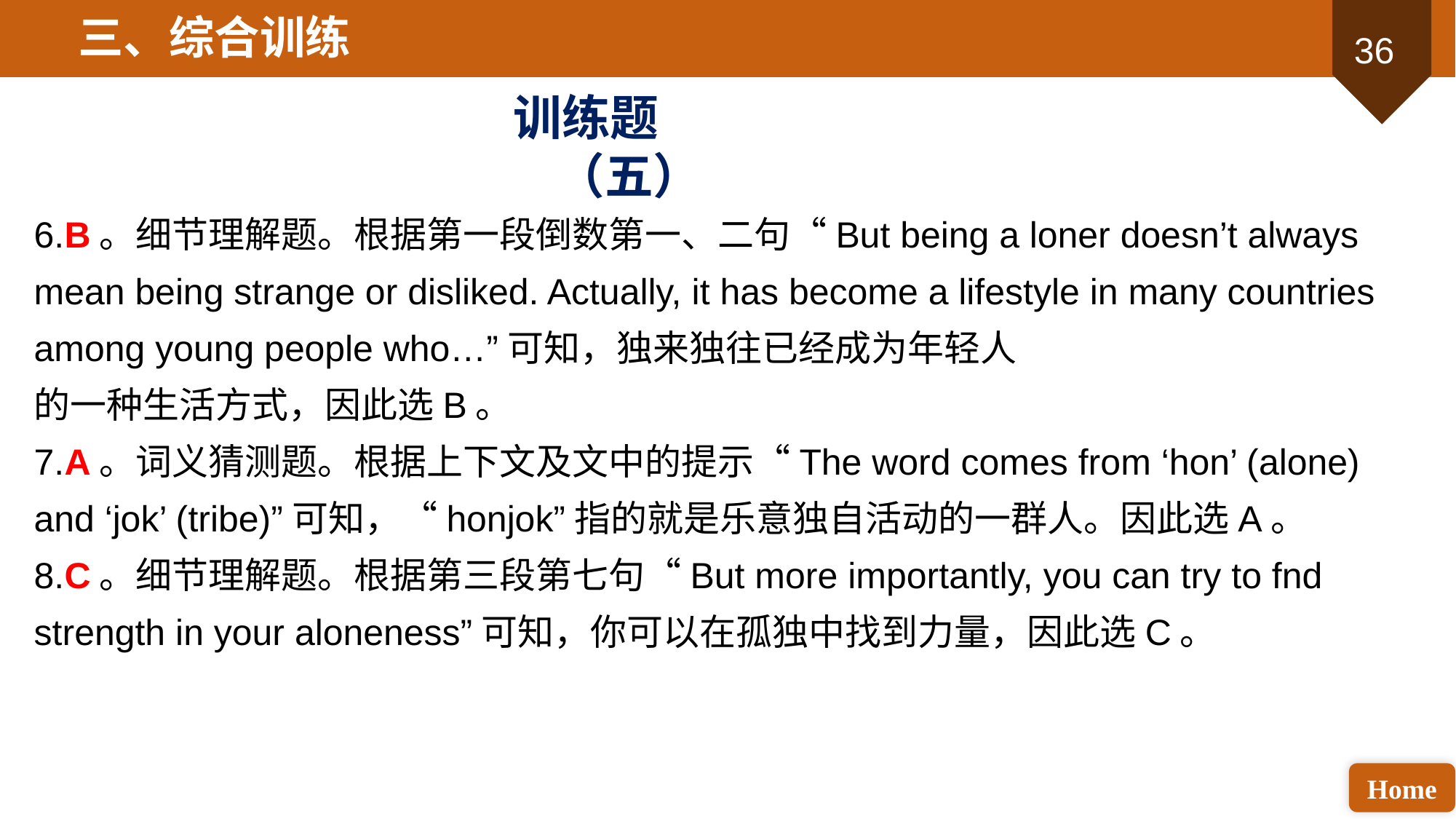

三、综合训练
训练题（五）
6.B。细节理解题。根据第一段倒数第一、二句“But being a loner doesn’t always mean being strange or disliked. Actually, it has become a lifestyle in many countries among young people who…”可知，独来独往已经成为年轻人
的一种生活方式，因此选B。
7.A。词义猜测题。根据上下文及文中的提示“The word comes from ‘hon’ (alone) and ‘jok’ (tribe)”可知，“honjok”指的就是乐意独自活动的一群人。因此选A。
8.C。细节理解题。根据第三段第七句“But more importantly, you can try to fnd strength in your aloneness”可知，你可以在孤独中找到力量，因此选C。